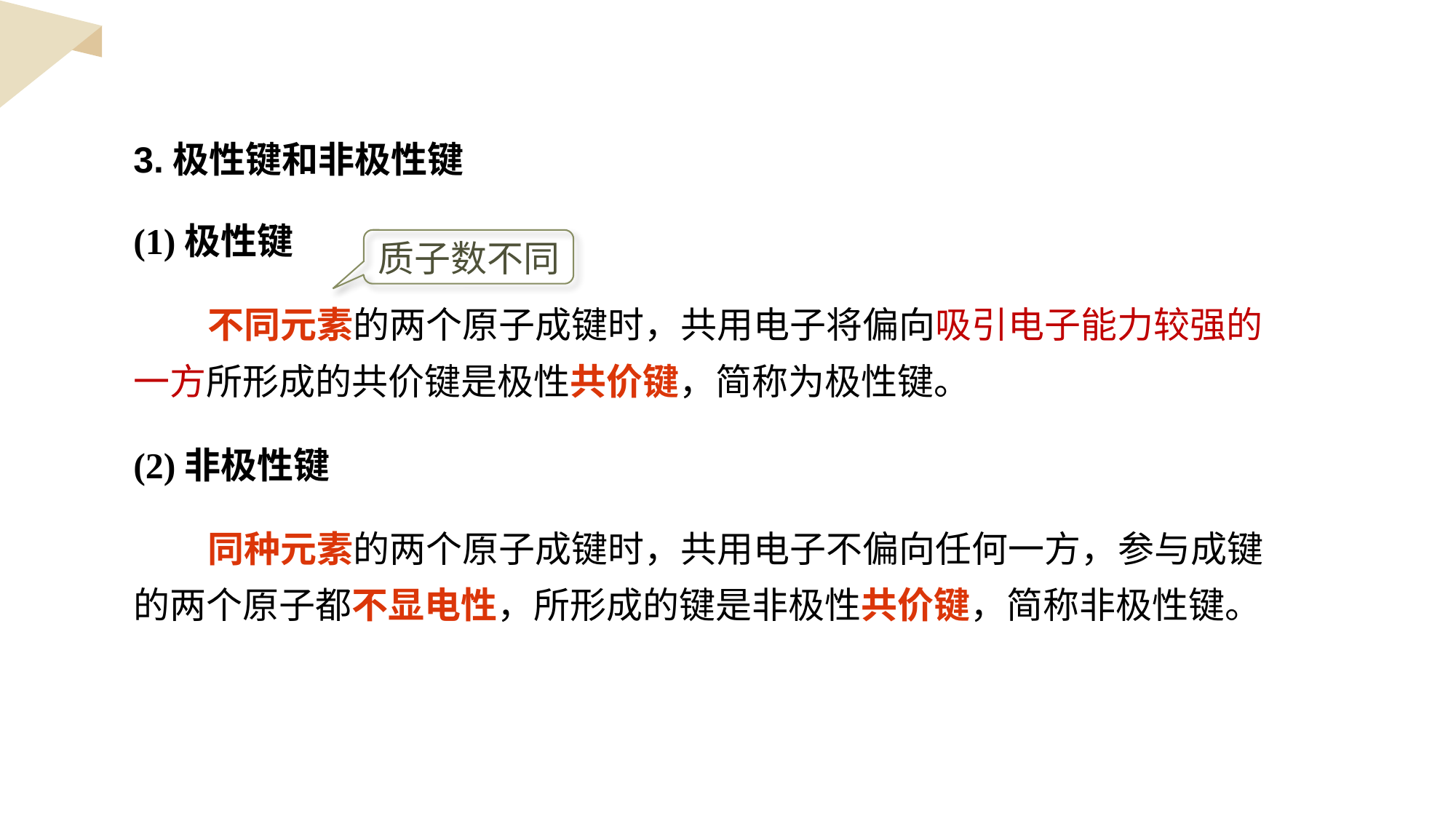

3.极性键和非极性键
(1)极性键

质子数不同
        不同元素的两个原子成键时，共用电子将偏向吸引电子能力较强的一方所形成的共价键是极性共价键，简称为极性键。
(2)非极性键
        同种元素的两个原子成键时，共用电子不偏向任何一方，参与成键的两个原子都不显电性，所形成的键是非极性共价键，简称非极性键。